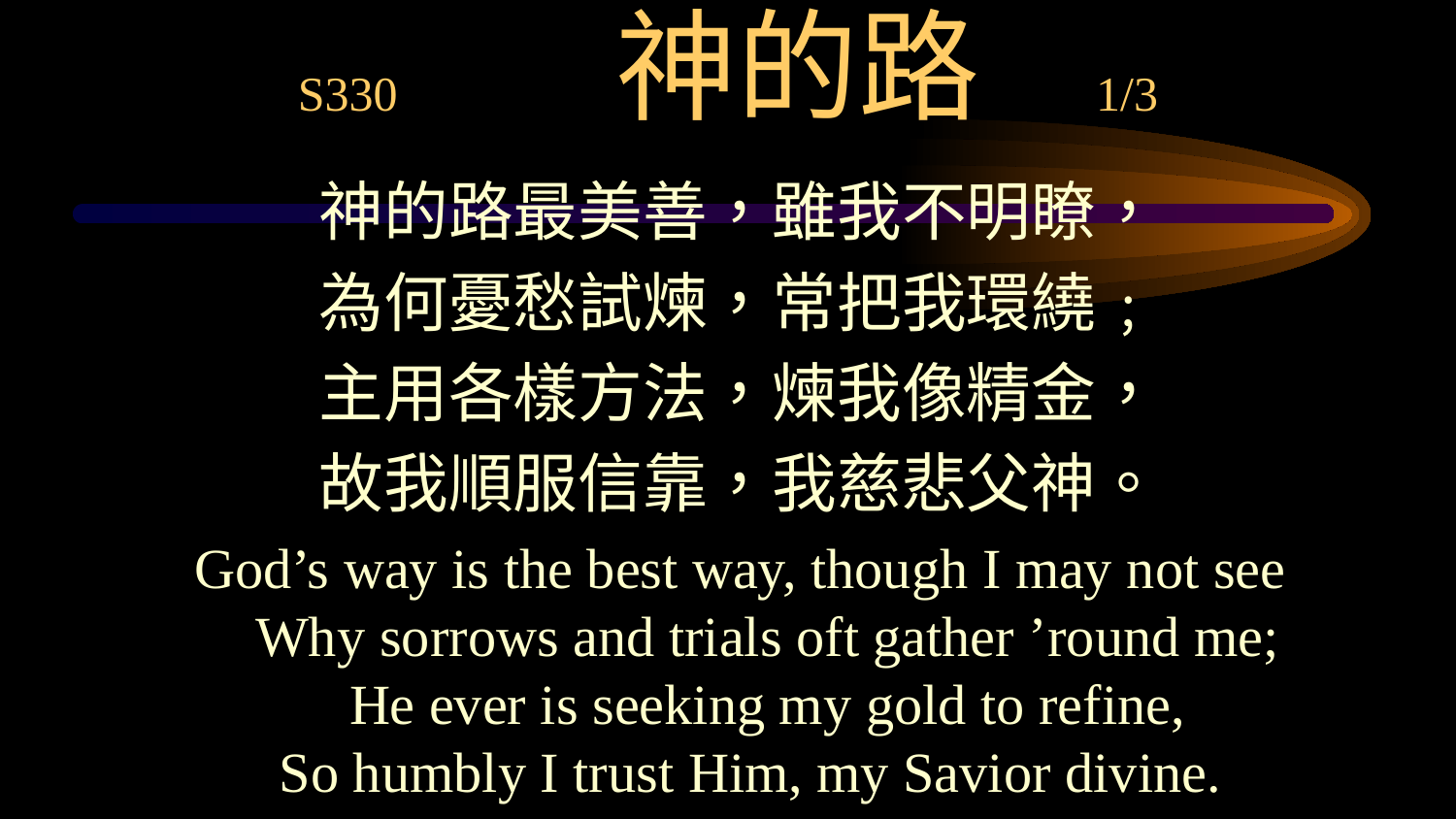

# S330   神的路    1/3
神的路最美善，雖我不明瞭，
為何憂愁試煉，常把我環繞﹔
主用各樣方法，煉我像精金，
故我順服信靠，我慈悲父神。
God’s way is the best way, though I may not see
Why sorrows and trials oft gather ’round me;
He ever is seeking my gold to refine,
So humbly I trust Him, my Savior divine.